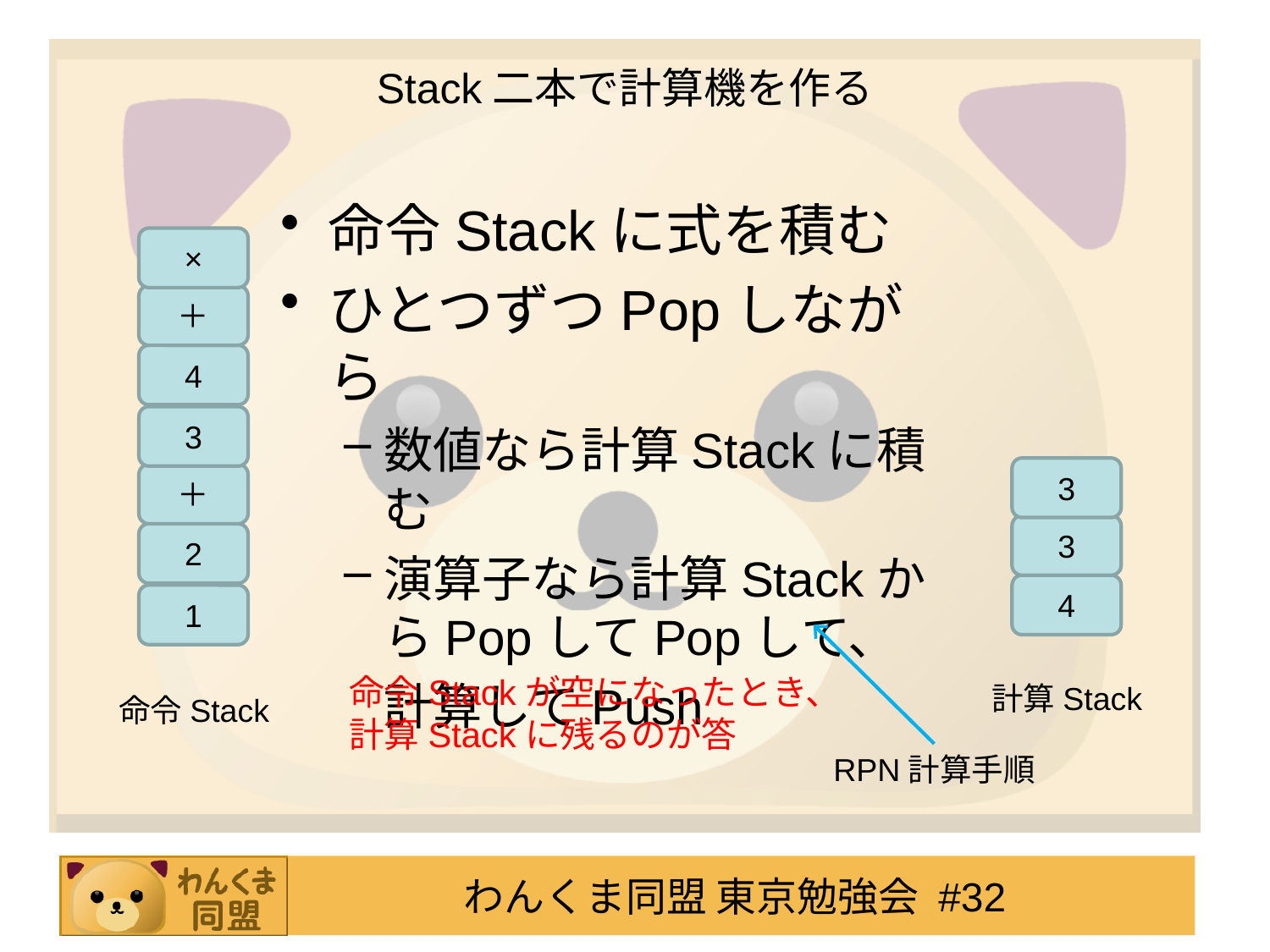

# Stack二本で計算機を作る
命令Stackに式を積む
ひとつずつPopしながら
数値なら計算Stackに積む
演算子なら計算StackからPopしてPopして、
	計算してPush

×
＋
4
3
3
＋
3
2
4
1
命令Stackが空になったとき、
計算Stackに残るのが答
計算Stack
命令Stack
RPN計算手順